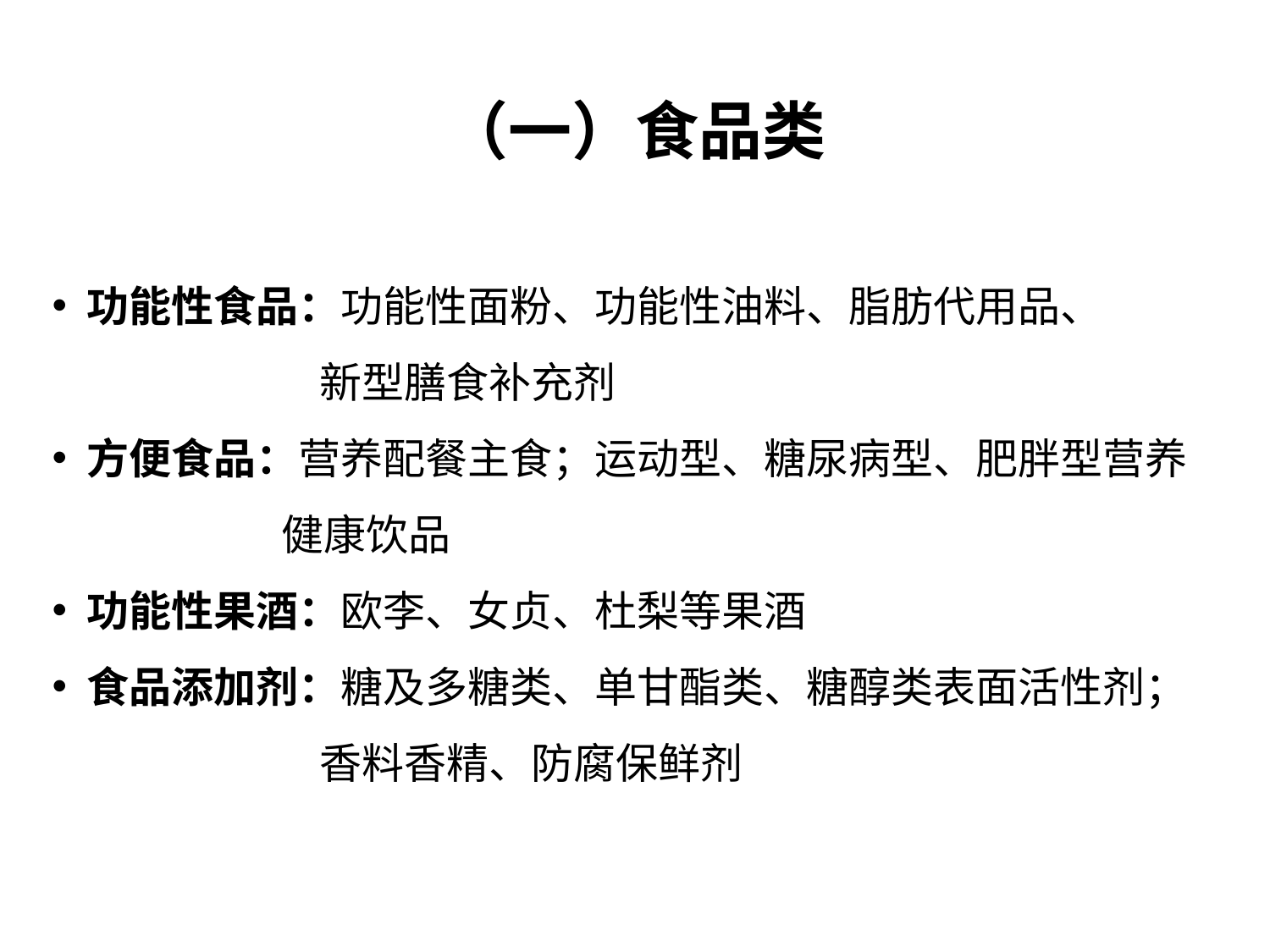

# （一）食品类
 功能性食品：功能性面粉、功能性油料、脂肪代用品、
                           新型膳食补充剂
 方便食品：营养配餐主食；运动型、糖尿病型、肥胖型营养
                       健康饮品
 功能性果酒：欧李、女贞、杜梨等果酒
 食品添加剂：糖及多糖类、单甘酯类、糖醇类表面活性剂；
                           香料香精、防腐保鲜剂